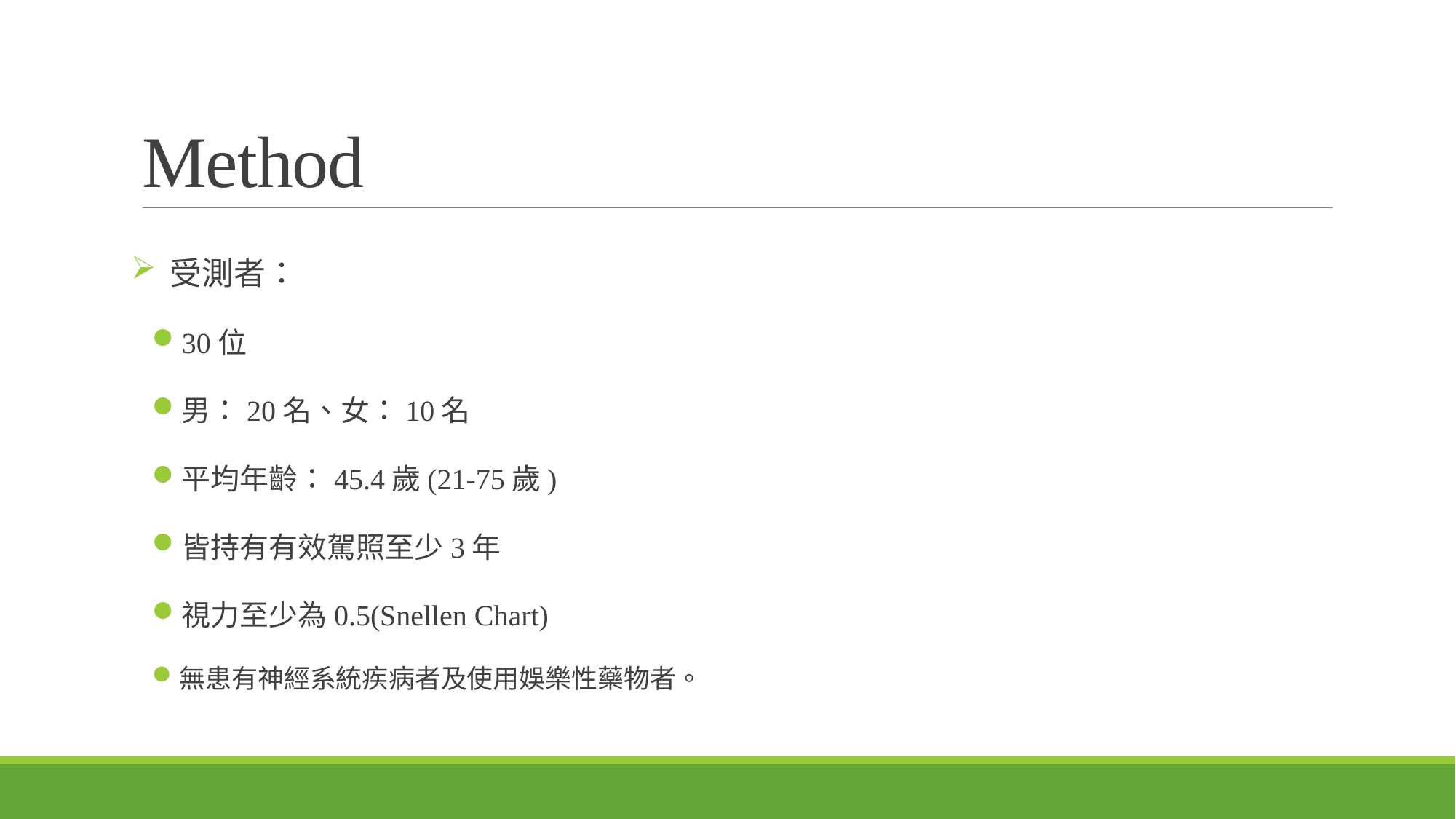

# Method
受測者：
30位
男：20名、女：10名
平均年齡：45.4歲(21-75歲)
皆持有有效駕照至少3年
視力至少為0.5(Snellen Chart)
無患有神經系統疾病者及使用娛樂性藥物者。